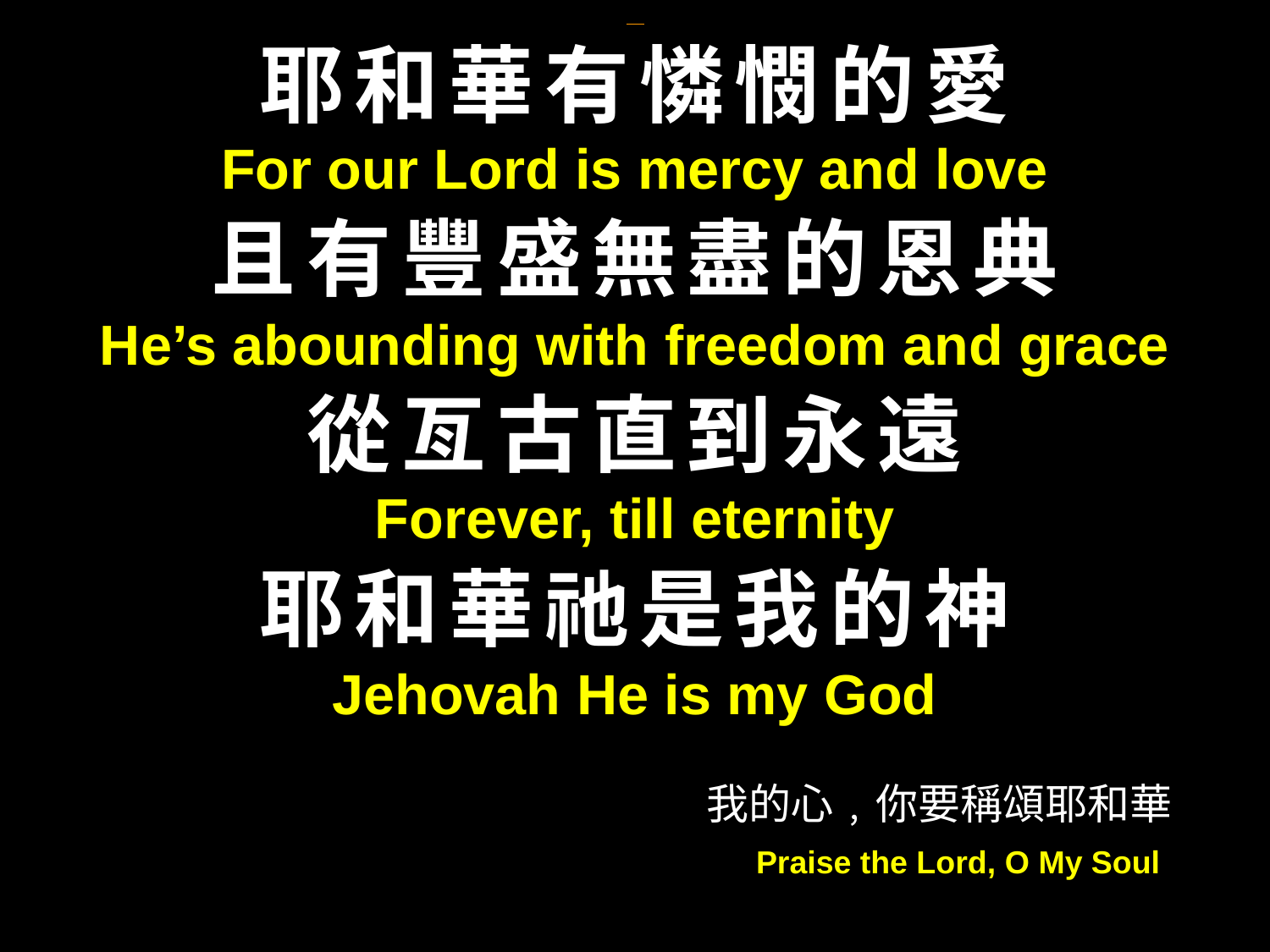

耶和華有憐憫的愛
For our Lord is mercy and love
且有豐盛無盡的恩典
He’s abounding with freedom and grace
從亙古直到永遠
Forever, till eternity
耶和華祂是我的神
Jehovah He is my God

我的心﹐你要稱頌耶和華
 Praise the Lord, O My Soul